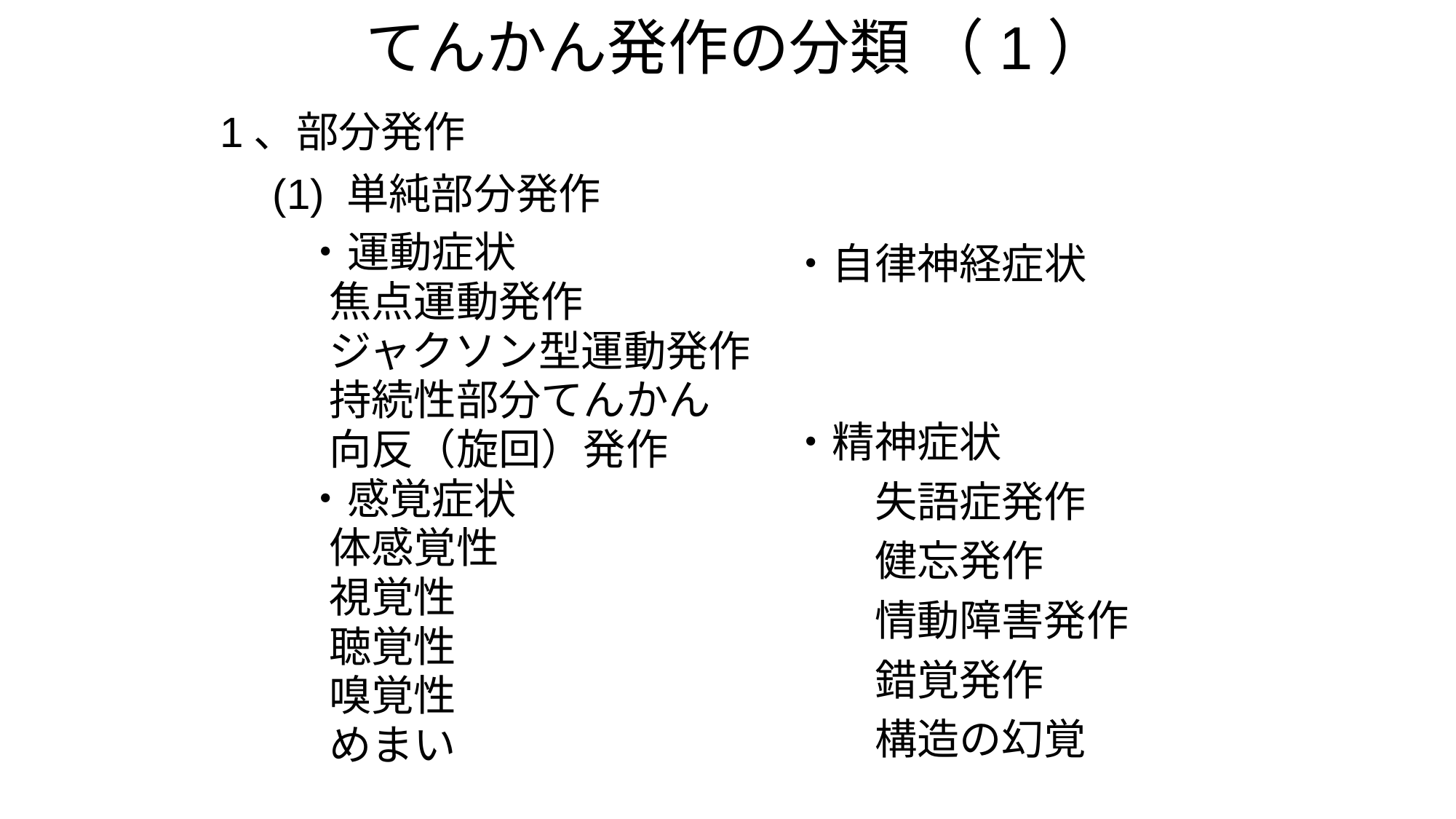

# てんかん発作の分類 （1）
1、部分発作
　(1) 単純部分発作
　　・運動症状
	焦点運動発作
	ジャクソン型運動発作
	持続性部分てんかん
	向反（旋回）発作
　　・感覚症状
	体感覚性
	視覚性
	聴覚性
	嗅覚性
	めまい

・自律神経症状

・精神症状
　　失語症発作
　　健忘発作
　　情動障害発作
　　錯覚発作
　　構造の幻覚